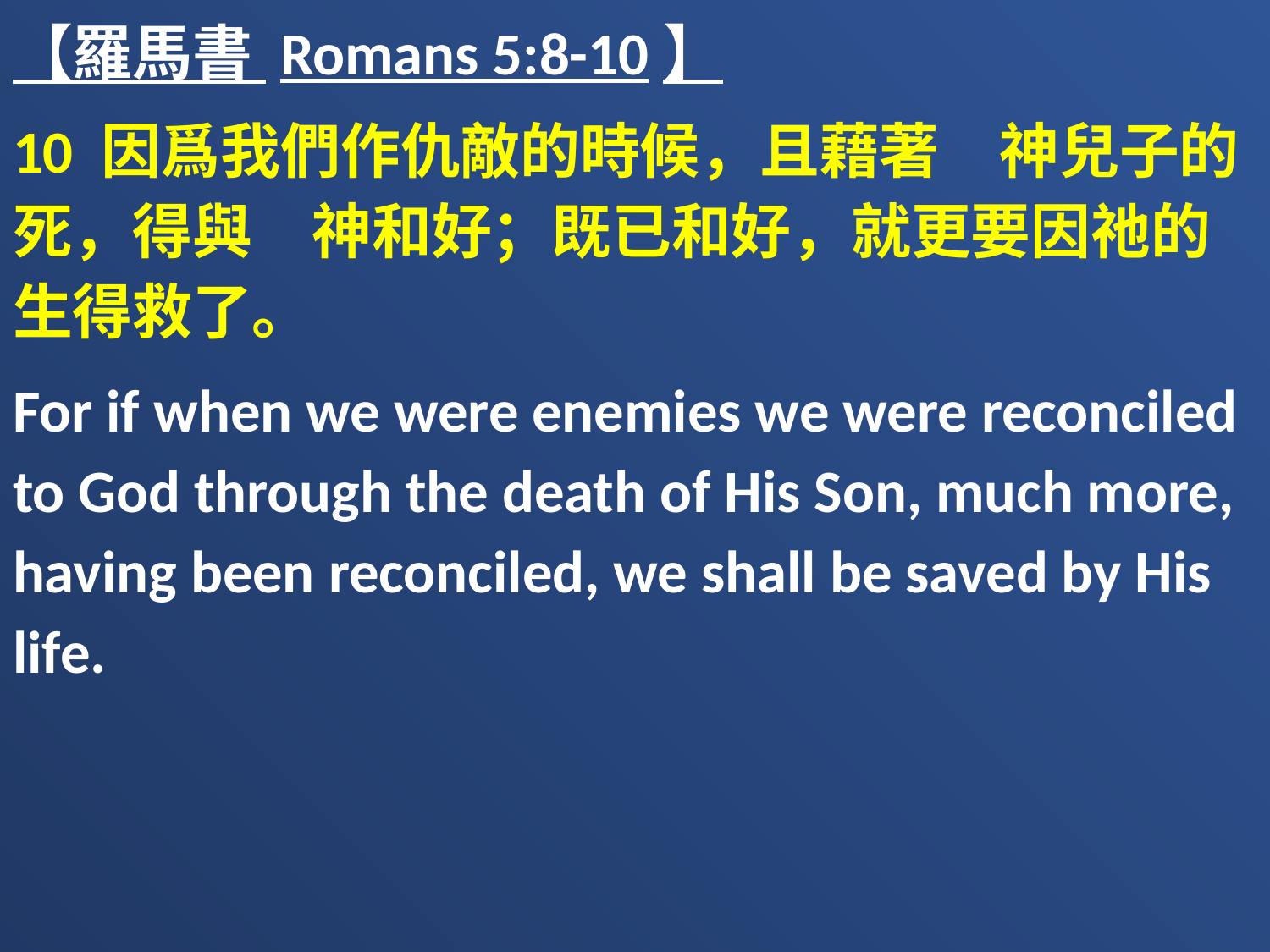

【羅馬書 Romans 5:8-10】
10 因爲我們作仇敵的時候，且藉著　神兒子的死，得與　神和好；既已和好，就更要因祂的生得救了。
For if when we were enemies we were reconciled to God through the death of His Son, much more, having been reconciled, we shall be saved by His life.